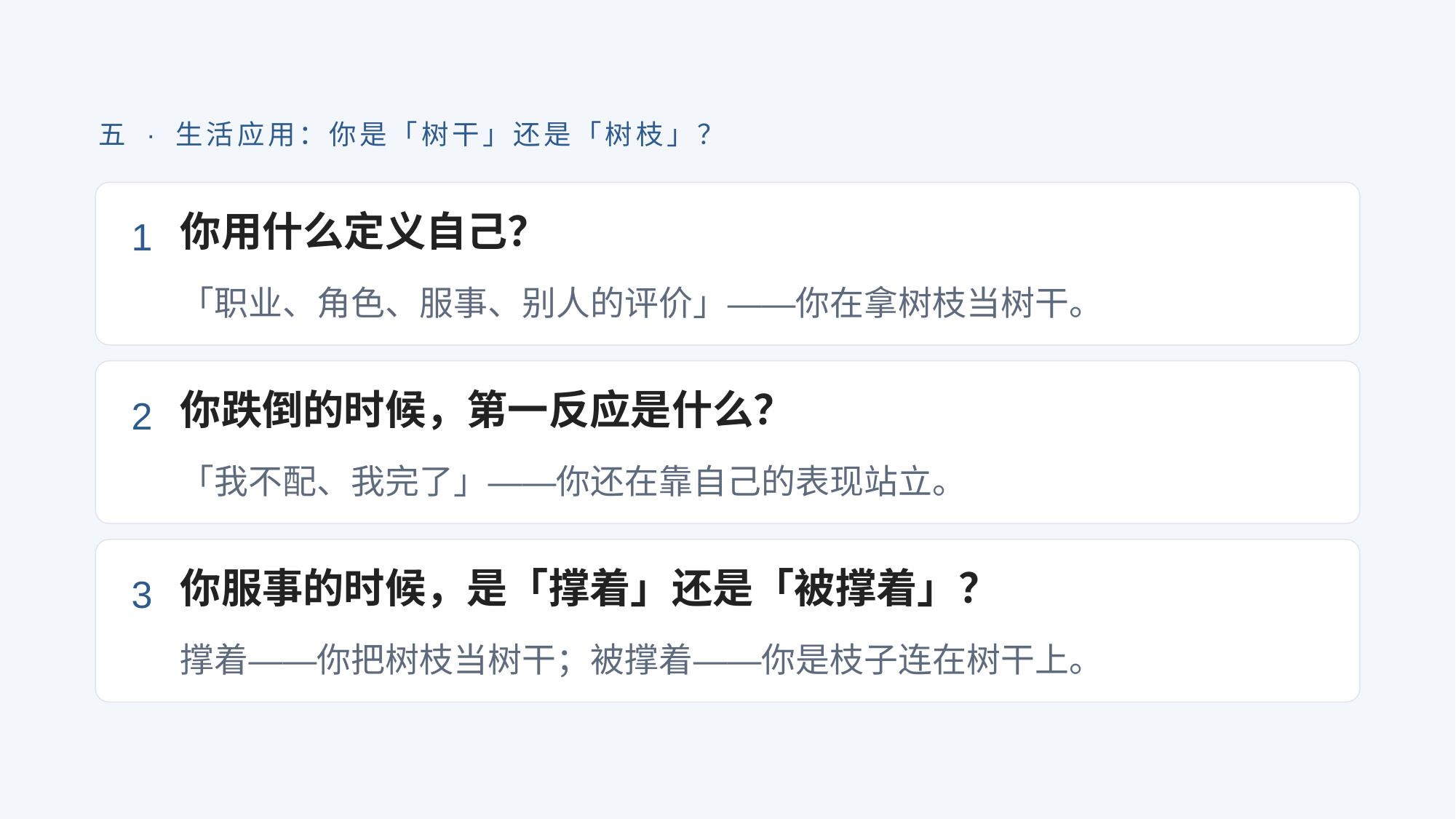

五 · 生活应用：你是「树干」还是「树枝」？

你用什么定义自己？
1
「职业、角色、服事、别人的评价」——你在拿树枝当树干。

你跌倒的时候，第一反应是什么？
2
「我不配、我完了」——你还在靠自己的表现站立。

你服事的时候，是「撑着」还是「被撑着」？
3
撑着——你把树枝当树干；被撑着——你是枝子连在树干上。